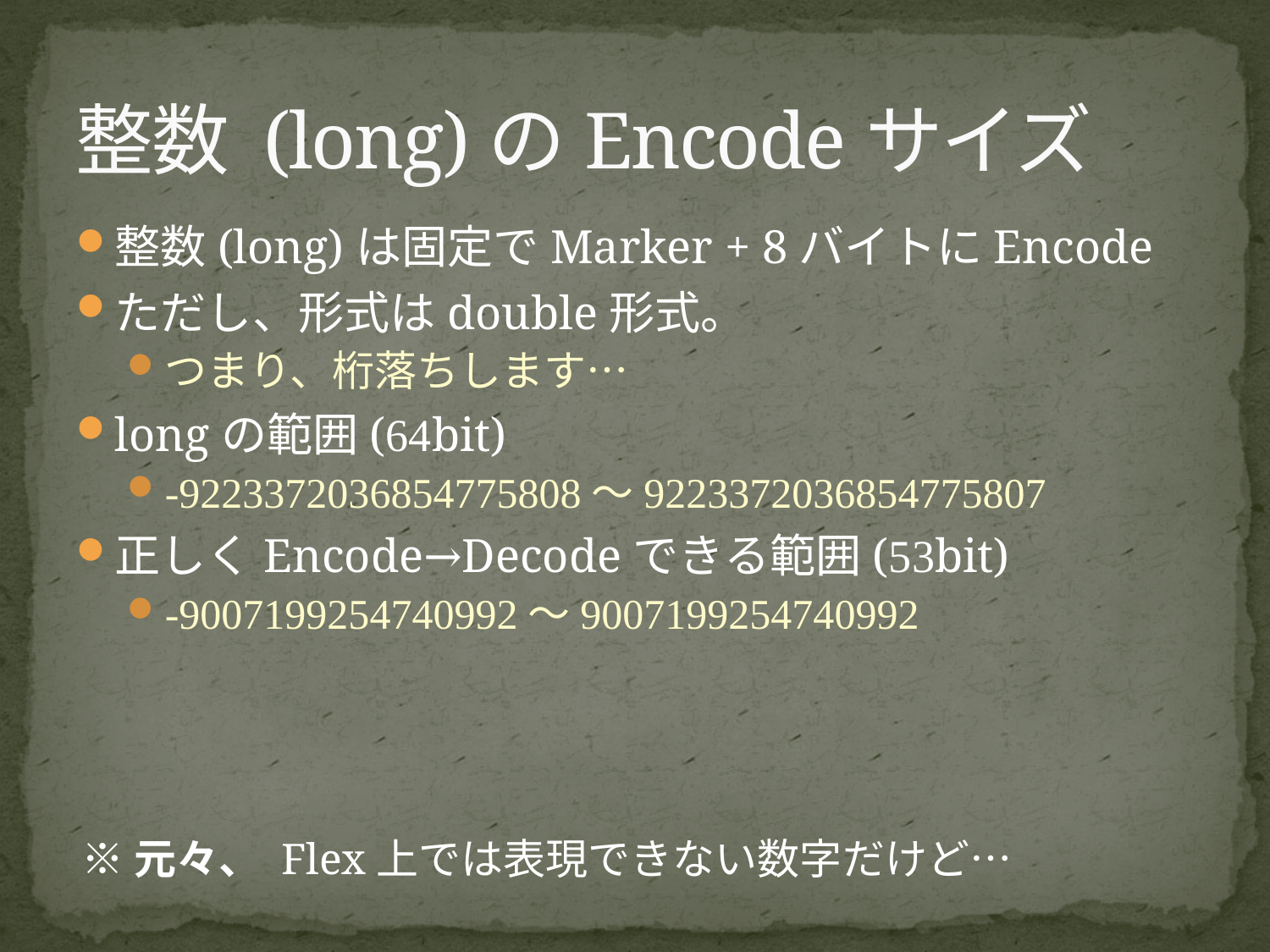

# 整数 (long)のEncodeサイズ
整数(long)は固定でMarker + 8バイトにEncode
ただし、形式はdouble形式。
つまり、桁落ちします…
longの範囲(64bit)
-9223372036854775808～9223372036854775807
正しくEncode→Decodeできる範囲(53bit)
-9007199254740992～9007199254740992

※元々、 Flex上では表現できない数字だけど…